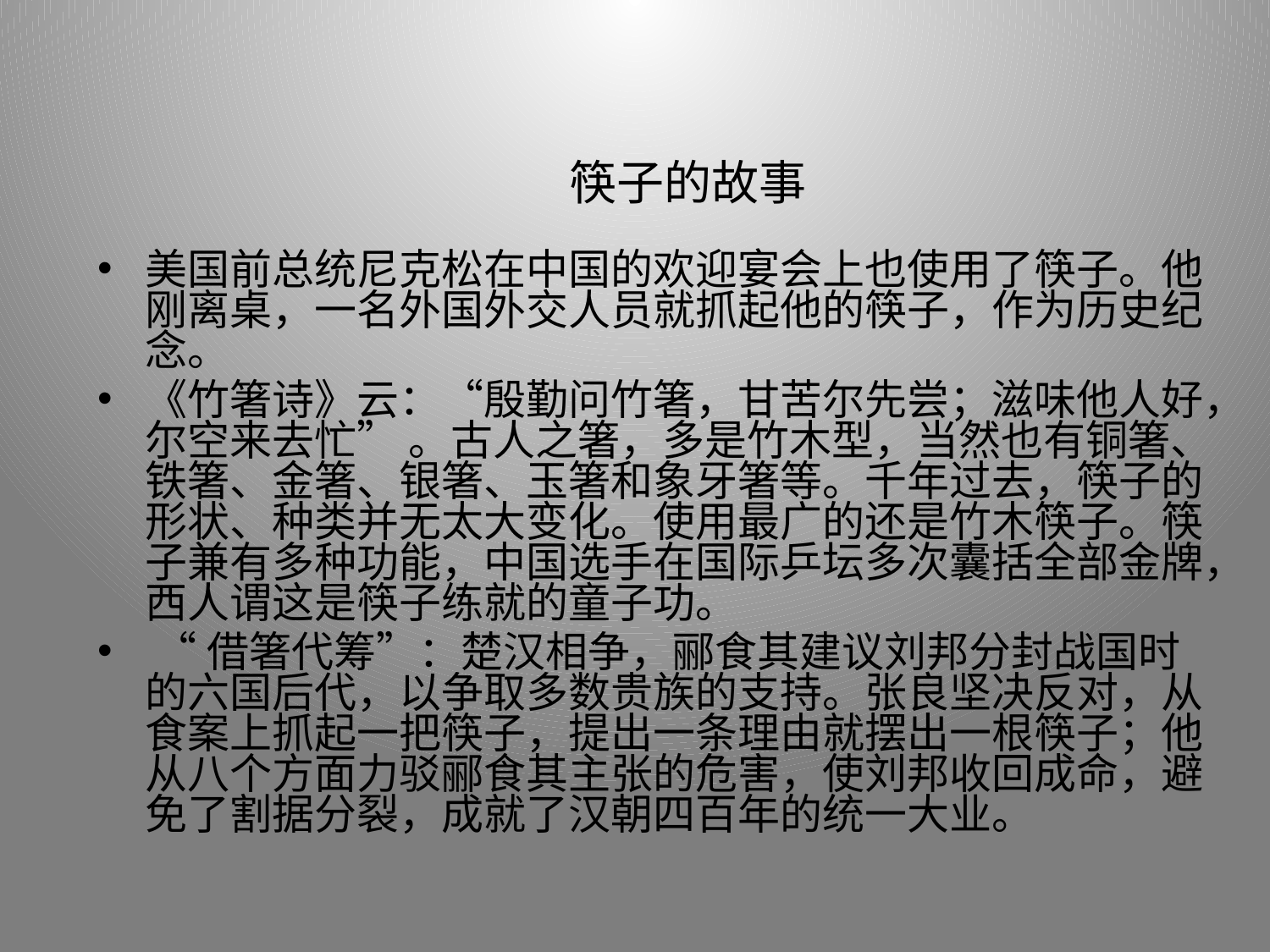

# 筷子的故事
美国前总统尼克松在中国的欢迎宴会上也使用了筷子。他刚离桌，一名外国外交人员就抓起他的筷子，作为历史纪念。
《竹箸诗》云：“殷勤问竹箸，甘苦尔先尝；滋味他人好，尔空来去忙” 。古人之箸，多是竹木型，当然也有铜箸、铁箸、金箸、银箸、玉箸和象牙箸等。千年过去，筷子的形状、种类并无太大变化。使用最广的还是竹木筷子。筷子兼有多种功能，中国选手在国际乒坛多次囊括全部金牌，西人谓这是筷子练就的童子功。
 “借箸代筹”：楚汉相争，郦食其建议刘邦分封战国时的六国后代，以争取多数贵族的支持。张良坚决反对，从食案上抓起一把筷子，提出一条理由就摆出一根筷子；他从八个方面力驳郦食其主张的危害，使刘邦收回成命，避免了割据分裂，成就了汉朝四百年的统一大业。